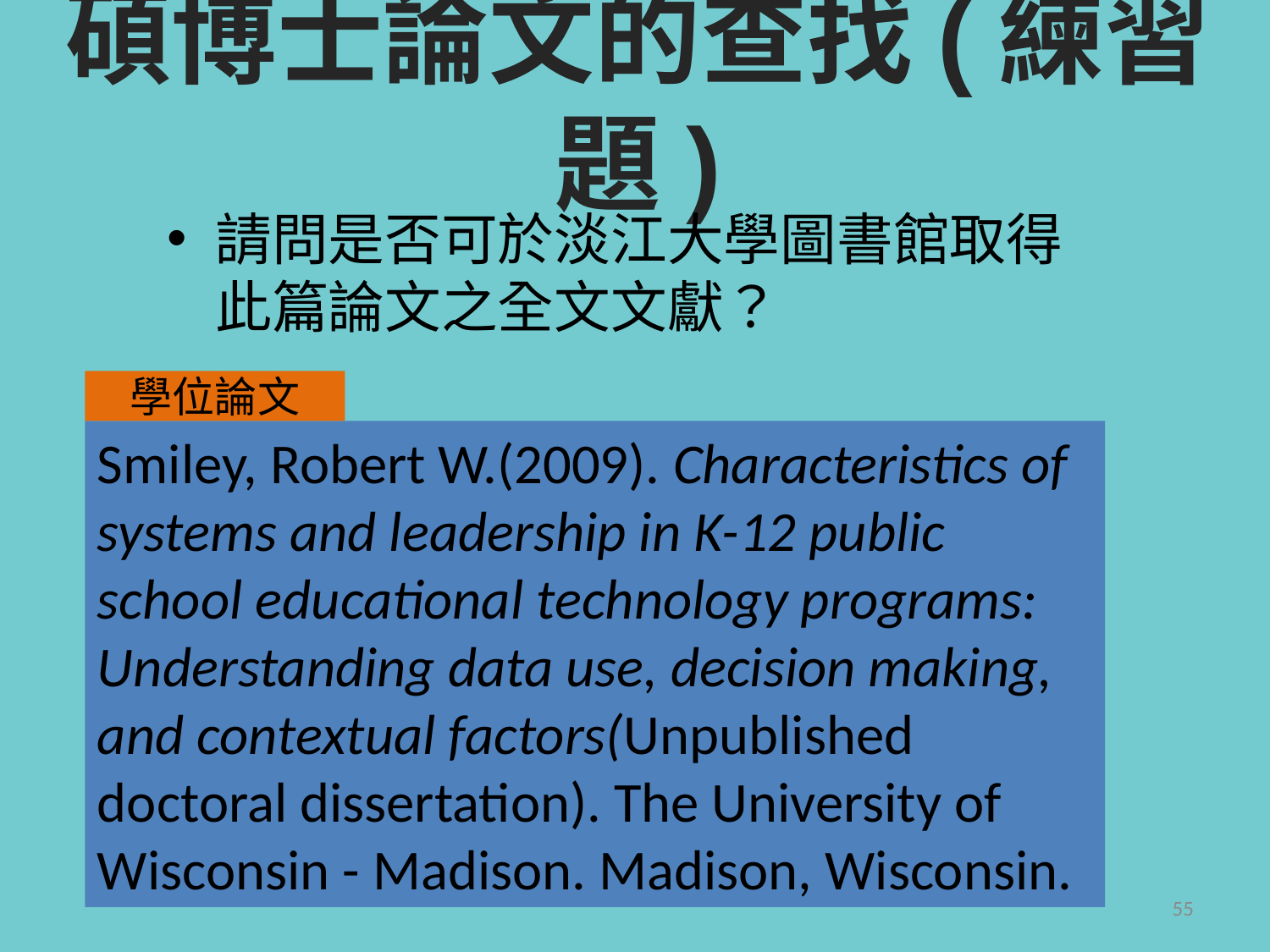

# 碩博士論文的查找(練習題)
請問是否可於淡江大學圖書館取得此篇論文之全文文獻？
學位論文
Smiley, Robert W.(2009). Characteristics of systems and leadership in K-12 public school educational technology programs: Understanding data use, decision making, and contextual factors(Unpublished doctoral dissertation). The University of Wisconsin - Madison. Madison, Wisconsin.
55